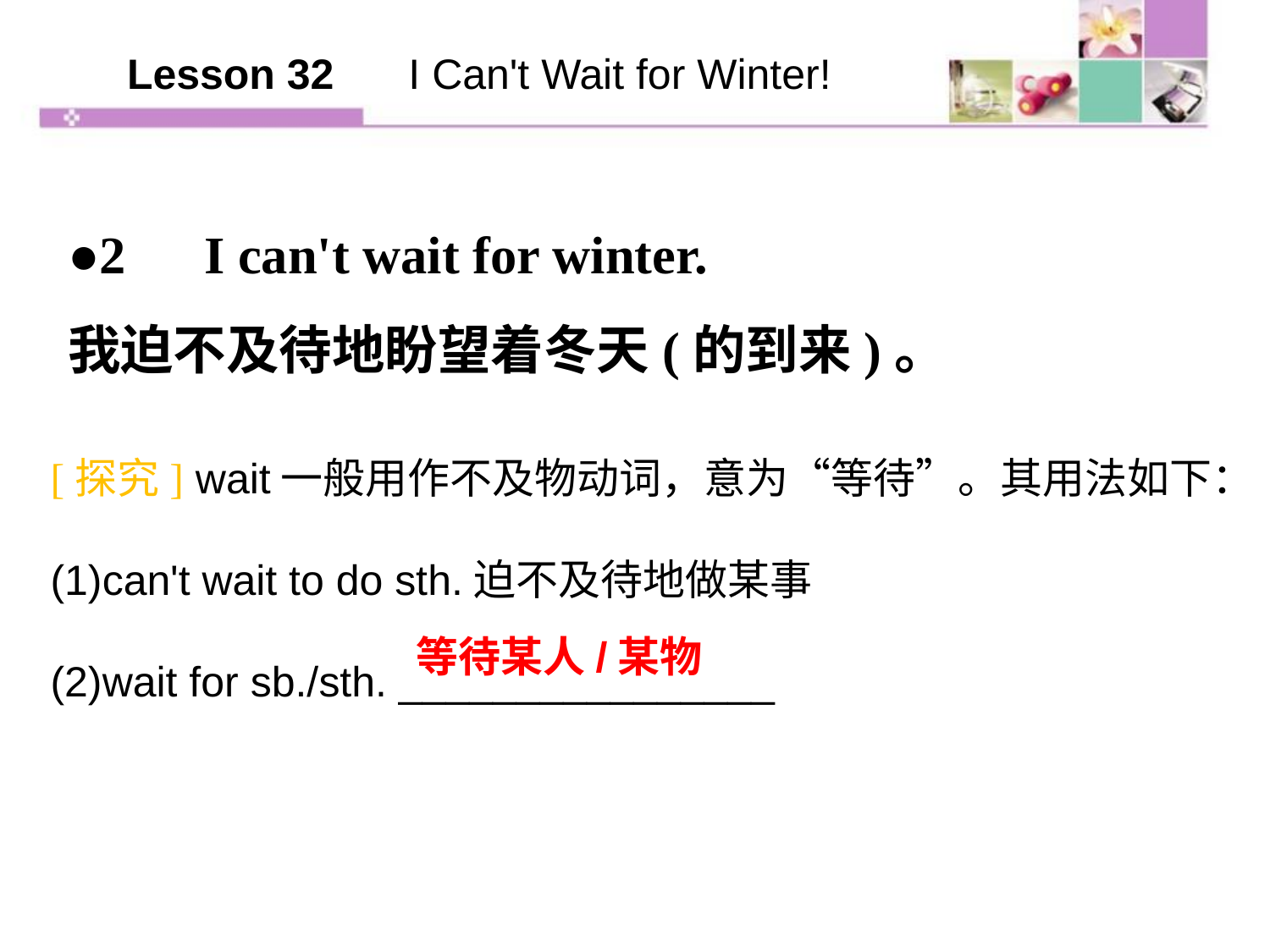

Lesson 32 　I Can't Wait for Winter!
●2　I can't wait for winter.
我迫不及待地盼望着冬天(的到来)。
[探究] wait一般用作不及物动词，意为“等待”。其用法如下：
(1)can't wait to do sth.迫不及待地做某事
(2)wait for sb./sth. ________________
等待某人/某物